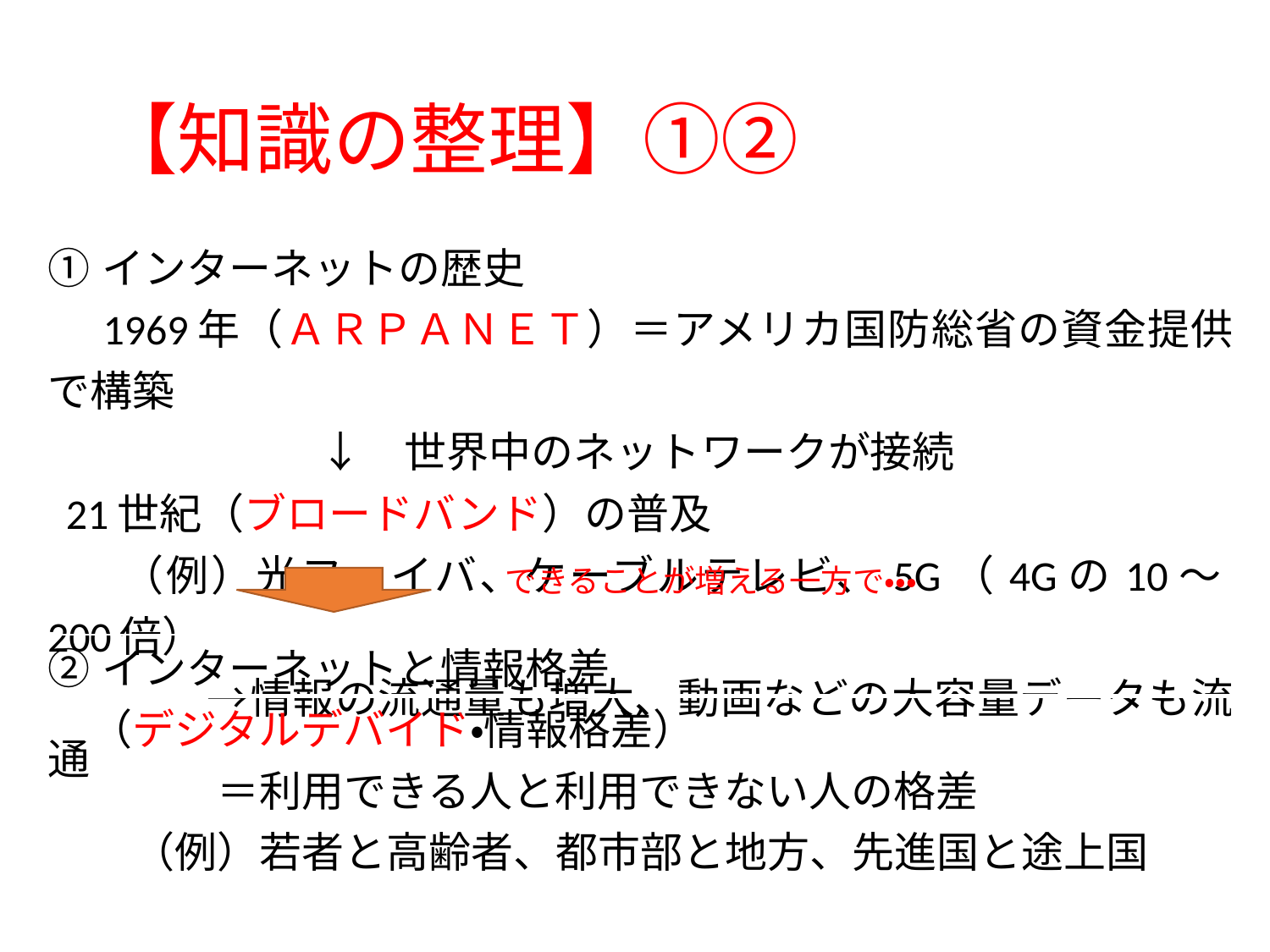

# 【知識の整理】①②
| ①インターネットの歴史 |
| --- |
| 1969年（ＡＲＰＡＮＥＴ）＝アメリカ国防総省の資金提供で構築 |
| ↓　世界中のネットワークが接続 |
| 21世紀（ブロードバンド）の普及 |
| （例）光ファイバ、ケーブルテレビ、5G（4Gの10～200倍） |
| →情報の流通量も増大、動画などの大容量データも流通 |
できることが増える一方で・・・

| ②インターネットと情報格差 |
| --- |
| （デジタルデバイド・情報格差） 　　　　＝利用できる人と利用できない人の格差 |
| （例）若者と高齢者、都市部と地方、先進国と途上国 |